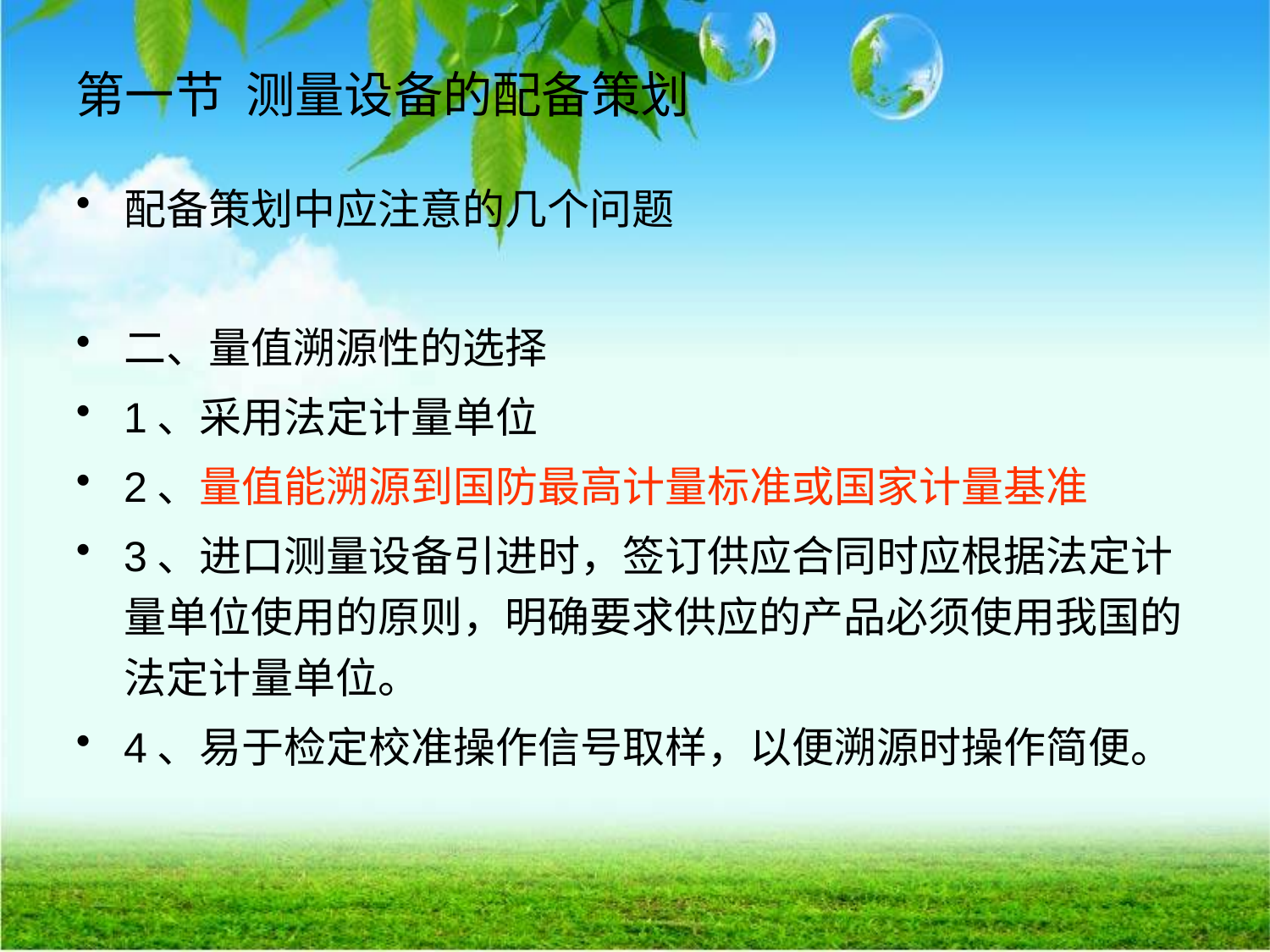

# 第一节  测量设备的配备策划
配备策划中应注意的几个问题

二、量值溯源性的选择
1、采用法定计量单位
2、量值能溯源到国防最高计量标准或国家计量基准
3、进口测量设备引进时，签订供应合同时应根据法定计量单位使用的原则，明确要求供应的产品必须使用我国的法定计量单位。
4、易于检定校准操作信号取样，以便溯源时操作简便。